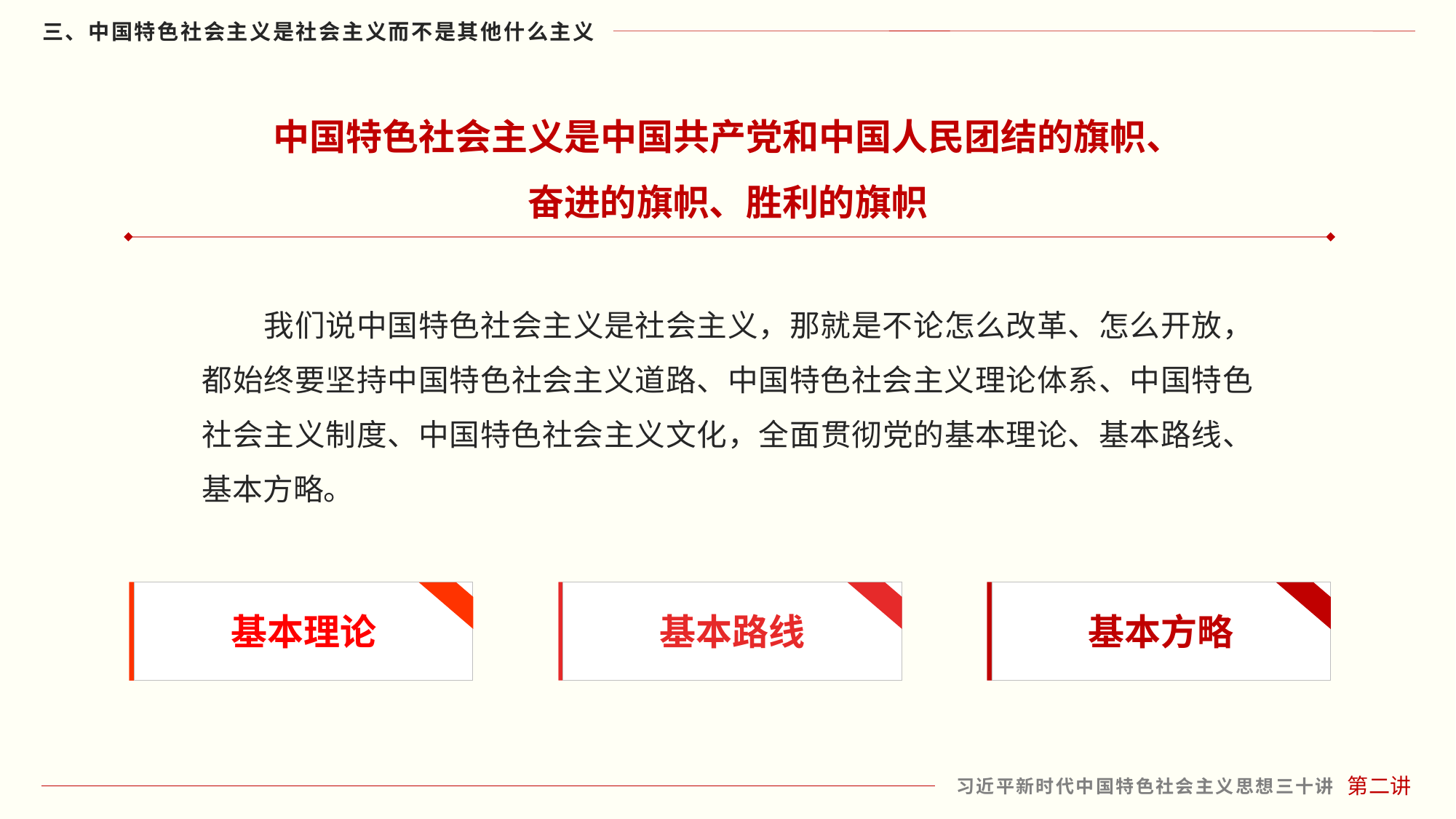

中国特色社会主义是中国共产党和中国人民团结的旗帜、奋进的旗帜、胜利的旗帜
　　我们说中国特色社会主义是社会主义，那就是不论怎么改革、怎么开放，都始终要坚持中国特色社会主义道路、中国特色社会主义理论体系、中国特色社会主义制度、中国特色社会主义文化，全面贯彻党的基本理论、基本路线、基本方略。

基本路线
基本方略
基本理论